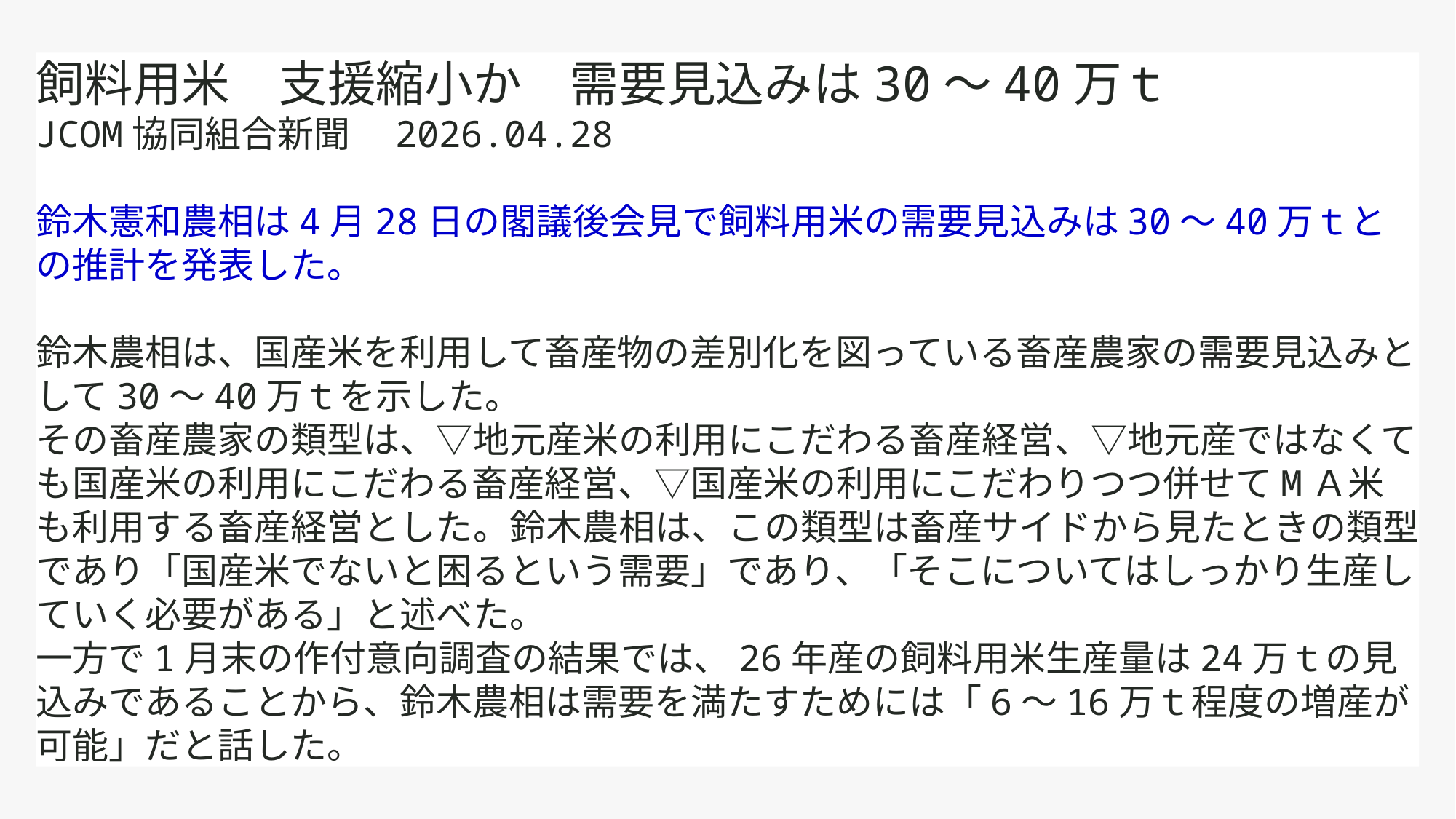

飼料用米　支援縮小か　需要見込みは30～40万ｔ
JCOM協同組合新聞　2026.04.28

鈴木憲和農相は4月28日の閣議後会見で飼料用米の需要見込みは30～40万ｔとの推計を発表した。

鈴木農相は、国産米を利用して畜産物の差別化を図っている畜産農家の需要見込みとして30～40万ｔを示した。
その畜産農家の類型は、▽地元産米の利用にこだわる畜産経営、▽地元産ではなくても国産米の利用にこだわる畜産経営、▽国産米の利用にこだわりつつ併せてМＡ米も利用する畜産経営とした。鈴木農相は、この類型は畜産サイドから見たときの類型であり「国産米でないと困るという需要」であり、「そこについてはしっかり生産していく必要がある」と述べた。
一方で1月末の作付意向調査の結果では、26年産の飼料用米生産量は24万ｔの見込みであることから、鈴木農相は需要を満たすためには「6～16万ｔ程度の増産が可能」だと話した。